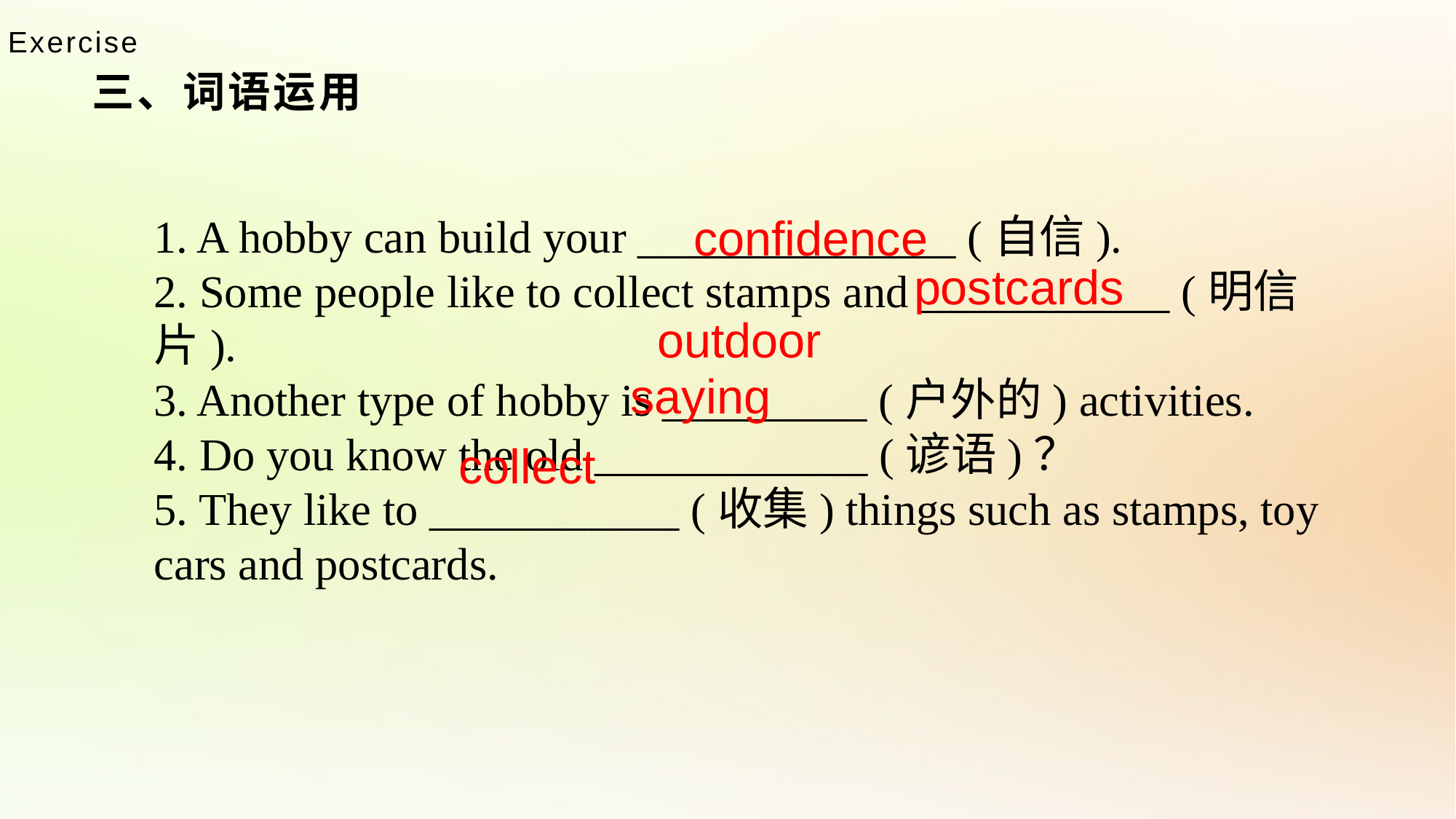

# 三、词语运用
Exercise
1. A hobby can build your ______________ (自信).
2. Some people like to collect stamps and ___________ (明信片).
3. Another type of hobby is _________ (户外的) activities.
4. Do you know the old ____________ (谚语)？
5. They like to ___________ (收集) things such as stamps, toy cars and postcards.
confidence
postcards
outdoor
saying
collect